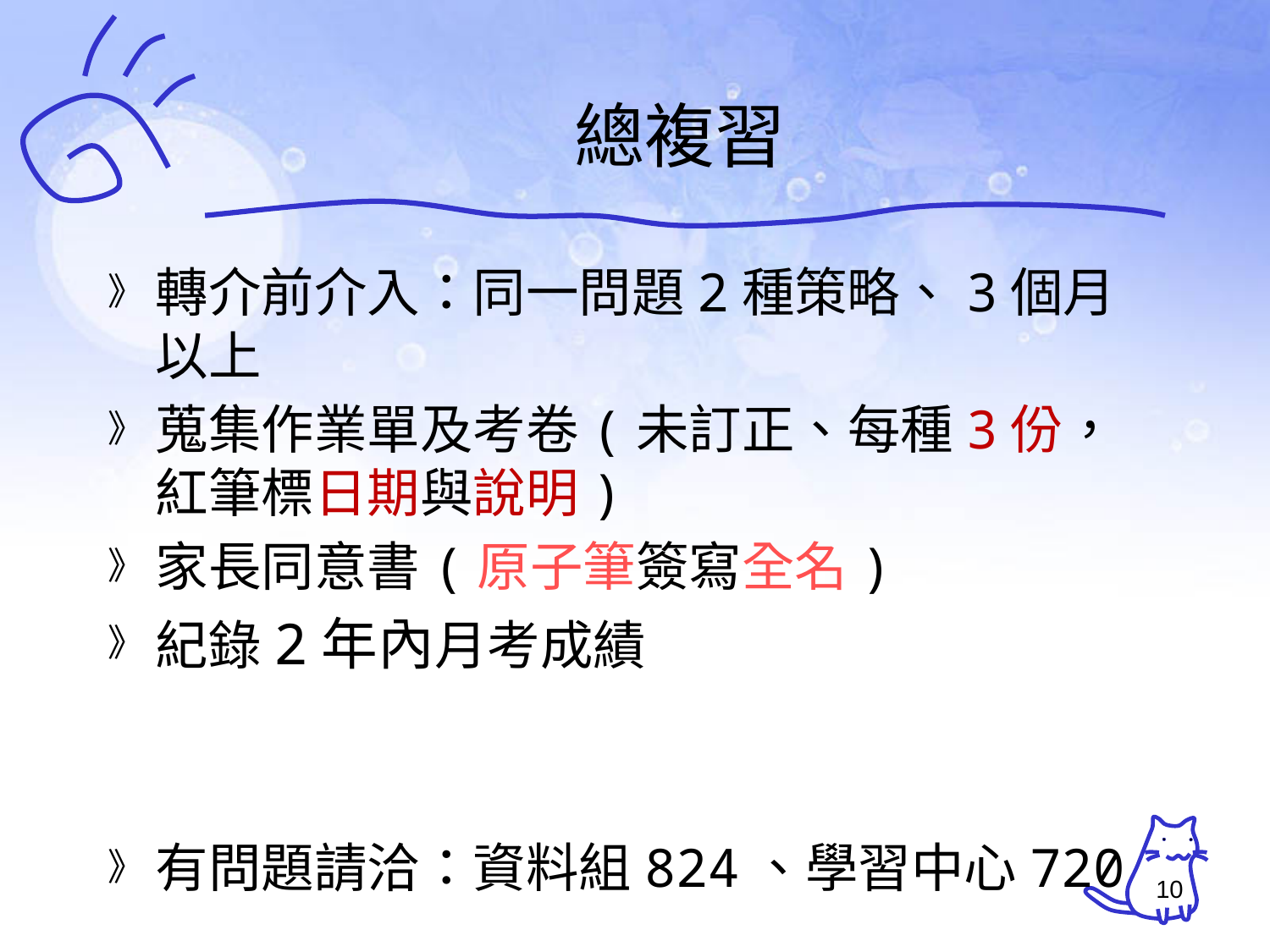

總複習
轉介前介入：同一問題2種策略、3個月以上
蒐集作業單及考卷(未訂正、每種3份，紅筆標日期與說明)
家長同意書(原子筆簽寫全名)
紀錄2年內月考成績

有問題請洽：資料組824、學習中心720
10